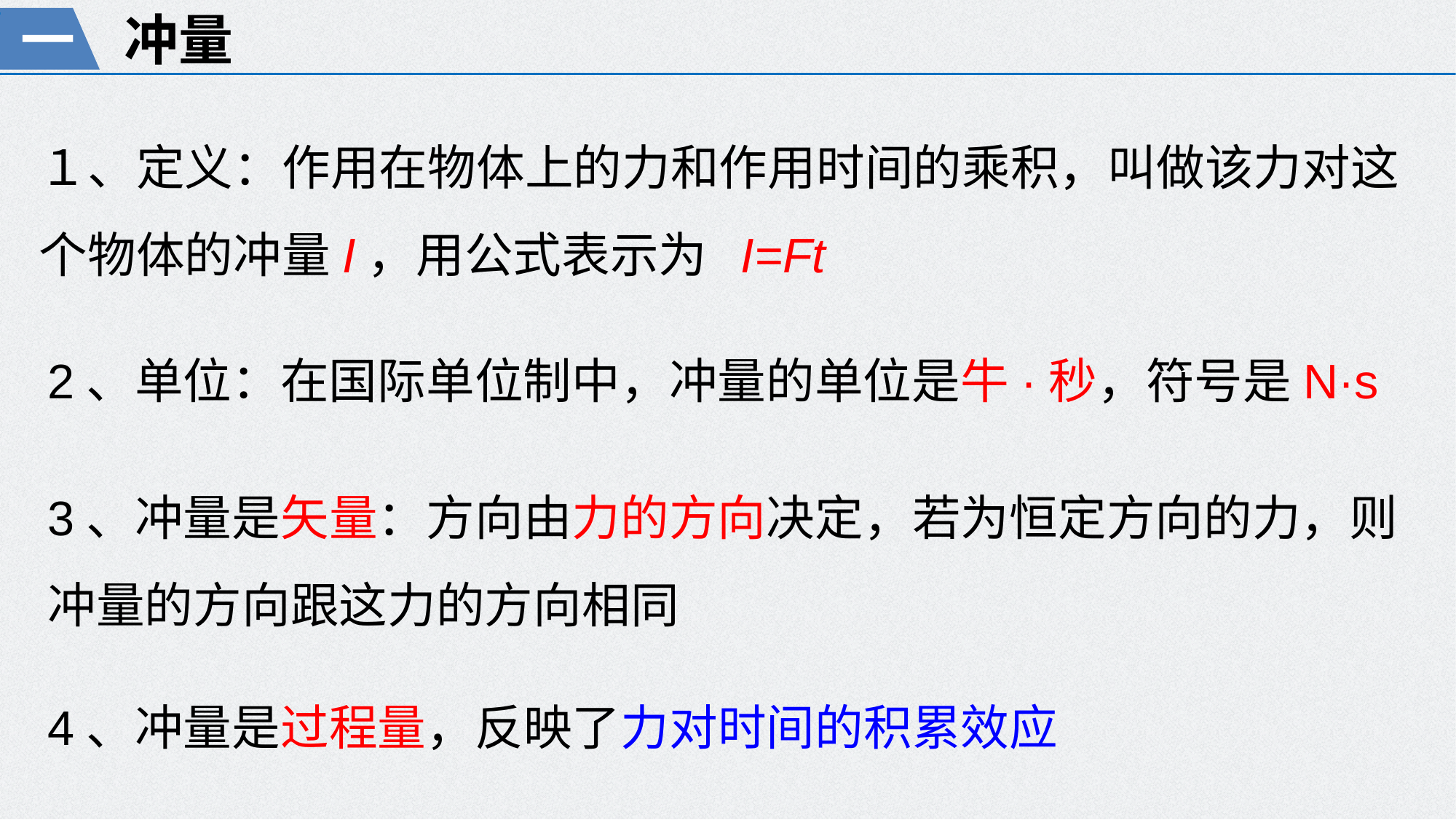

一
冲量

１、定义：作用在物体上的力和作用时间的乘积，叫做该力对这个物体的冲量I，用公式表示为  I=Ft
2、单位：在国际单位制中，冲量的单位是牛·秒，符号是N·s
3、冲量是矢量：方向由力的方向决定，若为恒定方向的力，则冲量的方向跟这力的方向相同
4、冲量是过程量，反映了力对时间的积累效应